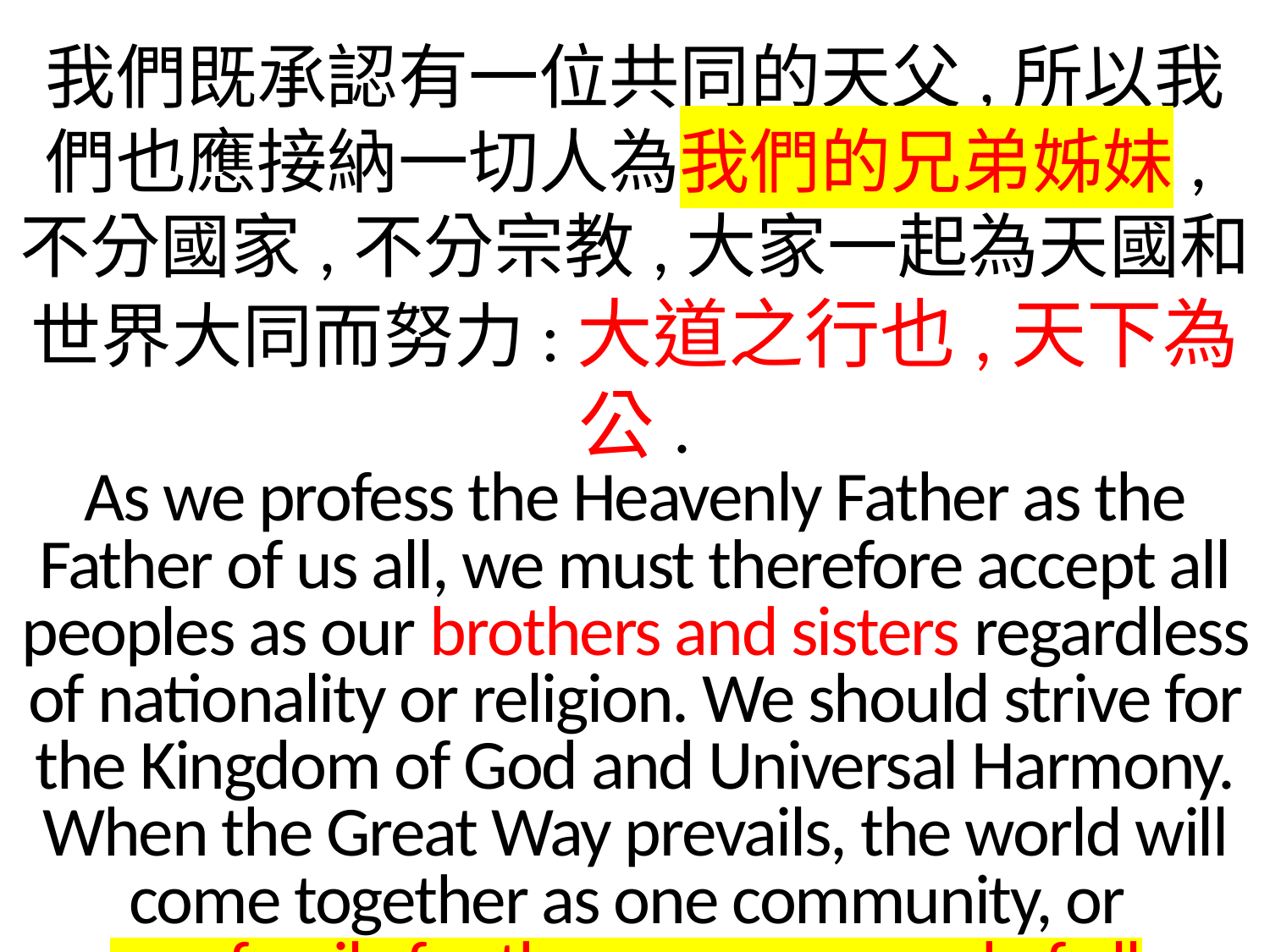

我們既承認有一位共同的天父,所以我們也應接納一切人為我們的兄弟姊妹,不分國家,不分宗教,大家一起為天國和世界大同而努力:大道之行也,天下為公.
As we profess the Heavenly Father as the Father of us all, we must therefore accept all peoples as our brothers and sisters regardless of nationality or religion. We should strive for the Kingdom of God and Universal Harmony. When the Great Way prevails, the world will come together as one community, or
one family for the common good of all.